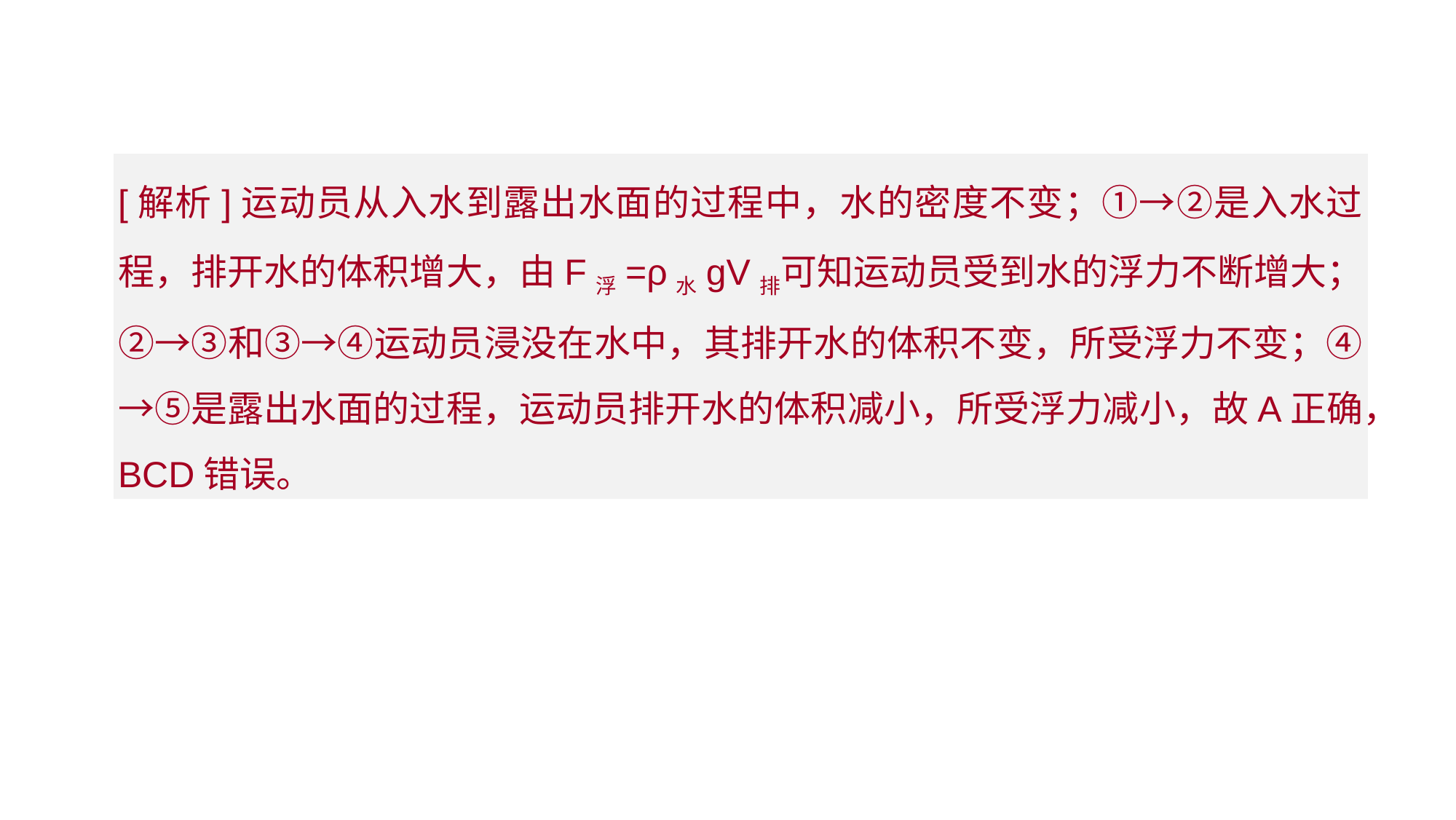

[解析]运动员从入水到露出水面的过程中，水的密度不变；①→②是入水过程，排开水的体积增大，由F浮=ρ水gV排可知运动员受到水的浮力不断增大；②→③和③→④运动员浸没在水中，其排开水的体积不变，所受浮力不变；④→⑤是露出水面的过程，运动员排开水的体积减小，所受浮力减小，故A正确，BCD错误。
重难突破 能力提升